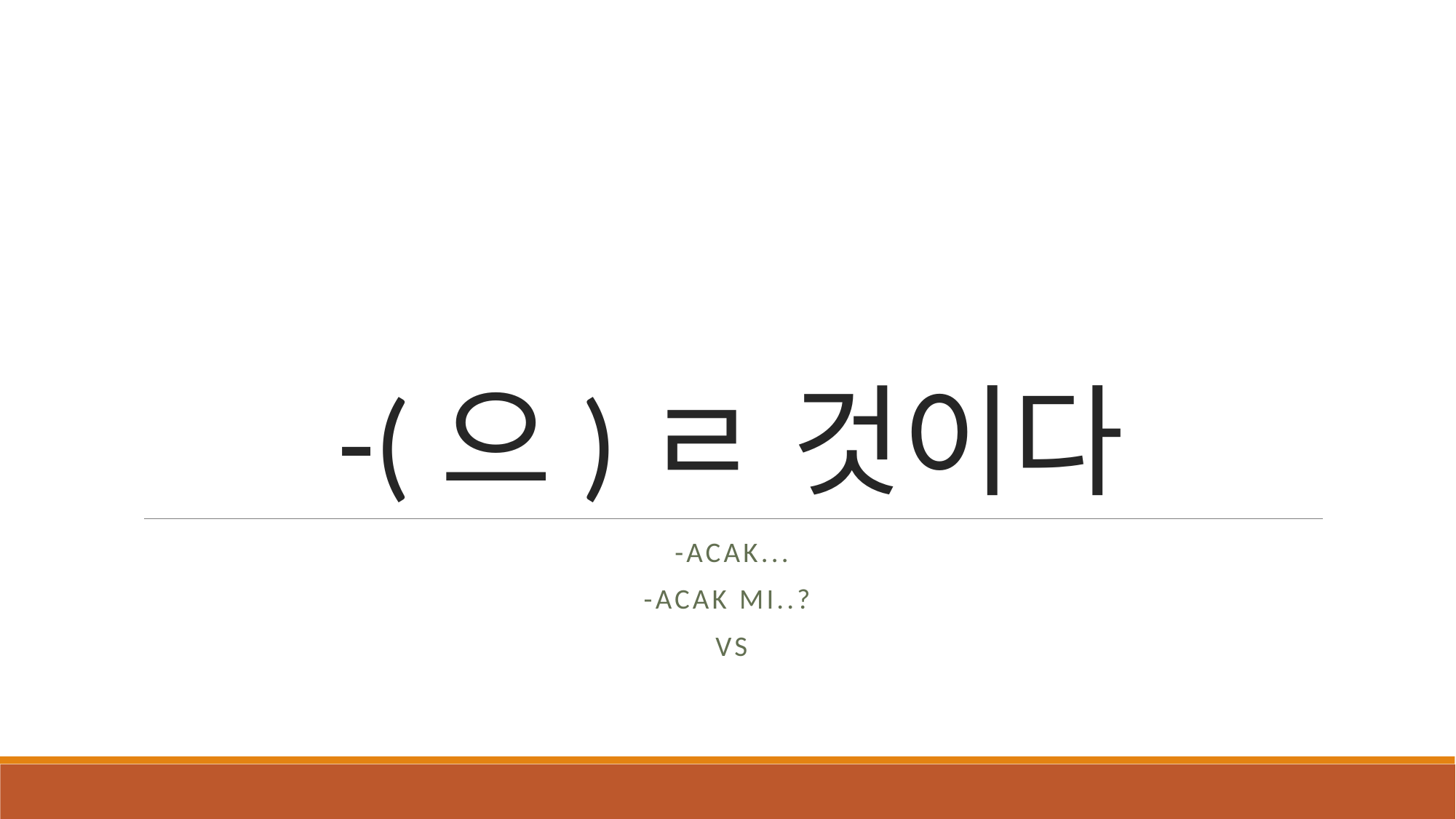

# -(으)ㄹ 것이다
-acak...
-acak mı..?
vs